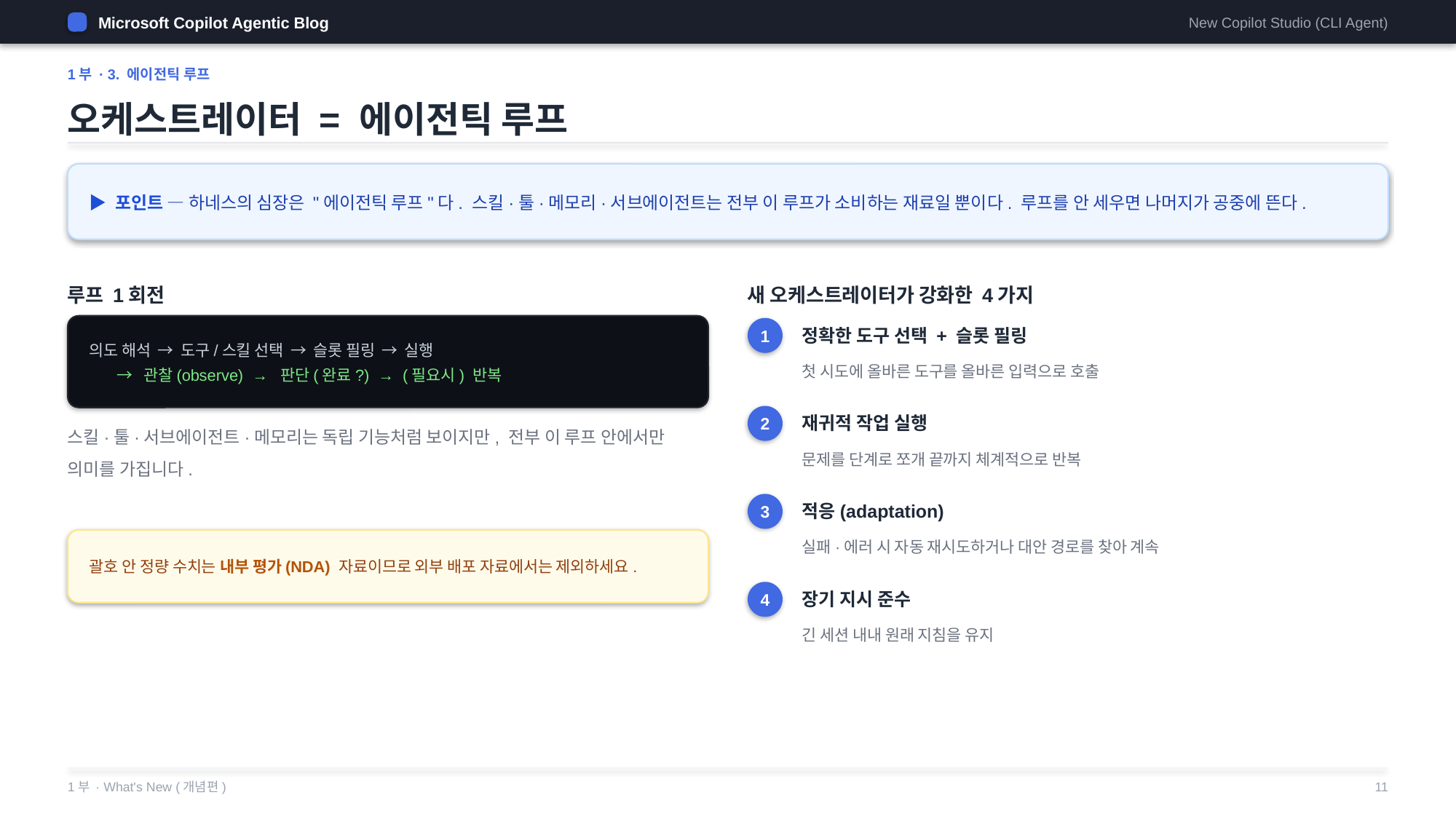

Microsoft Copilot Agentic Blog
New Copilot Studio (CLI Agent)

1부 · 3. 에이전틱 루프
오케스트레이터 = 에이전틱 루프

▶ 포인트 — 하네스의 심장은 "에이전틱 루프"다. 스킬·툴·메모리·서브에이전트는 전부 이 루프가 소비하는 재료일 뿐이다. 루프를 안 세우면 나머지가 공중에 뜬다.
루프 1회전
새 오케스트레이터가 강화한 4가지

1
정확한 도구 선택 + 슬롯 필링
의도 해석  →  도구/스킬 선택  →  슬롯 필링  →  실행
        →  관찰(observe)  →  판단(완료?)  →  (필요시) 반복
첫 시도에 올바른 도구를 올바른 입력으로 호출
2
재귀적 작업 실행
스킬·툴·서브에이전트·메모리는 독립 기능처럼 보이지만, 전부 이 루프 안에서만 의미를 가집니다.
문제를 단계로 쪼개 끝까지 체계적으로 반복
3
적응(adaptation)

실패·에러 시 자동 재시도하거나 대안 경로를 찾아 계속
괄호 안 정량 수치는 내부 평가(NDA) 자료이므로 외부 배포 자료에서는 제외하세요.
4
장기 지시 준수
긴 세션 내내 원래 지침을 유지

1부 · What's New (개념편)
11